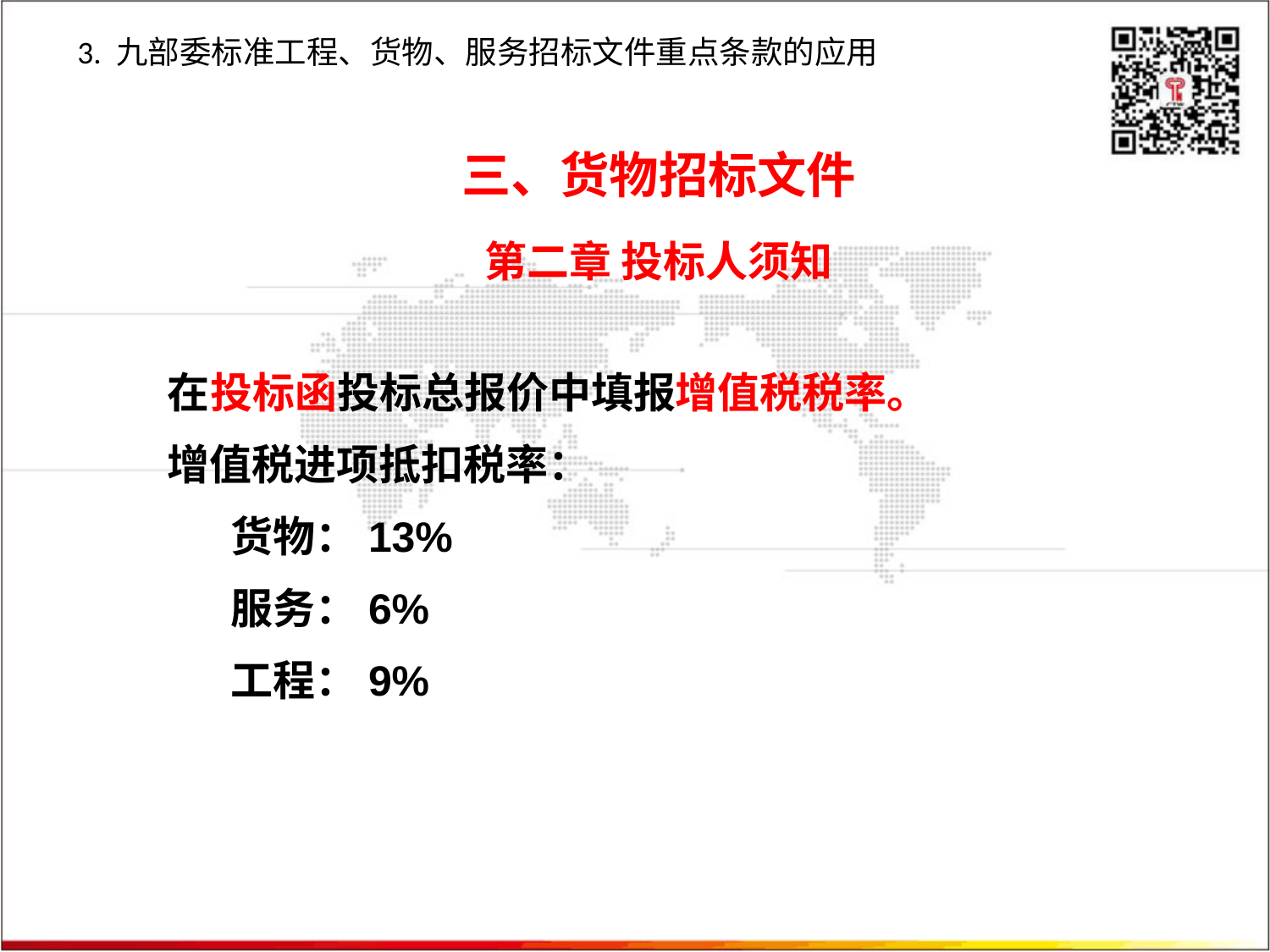

3. 九部委标准工程、货物、服务招标文件重点条款的应用
三、货物招标文件
第二章 投标人须知

在投标函投标总报价中填报增值税税率。
增值税进项抵扣税率：
货物：13%
服务：6%
工程：9%